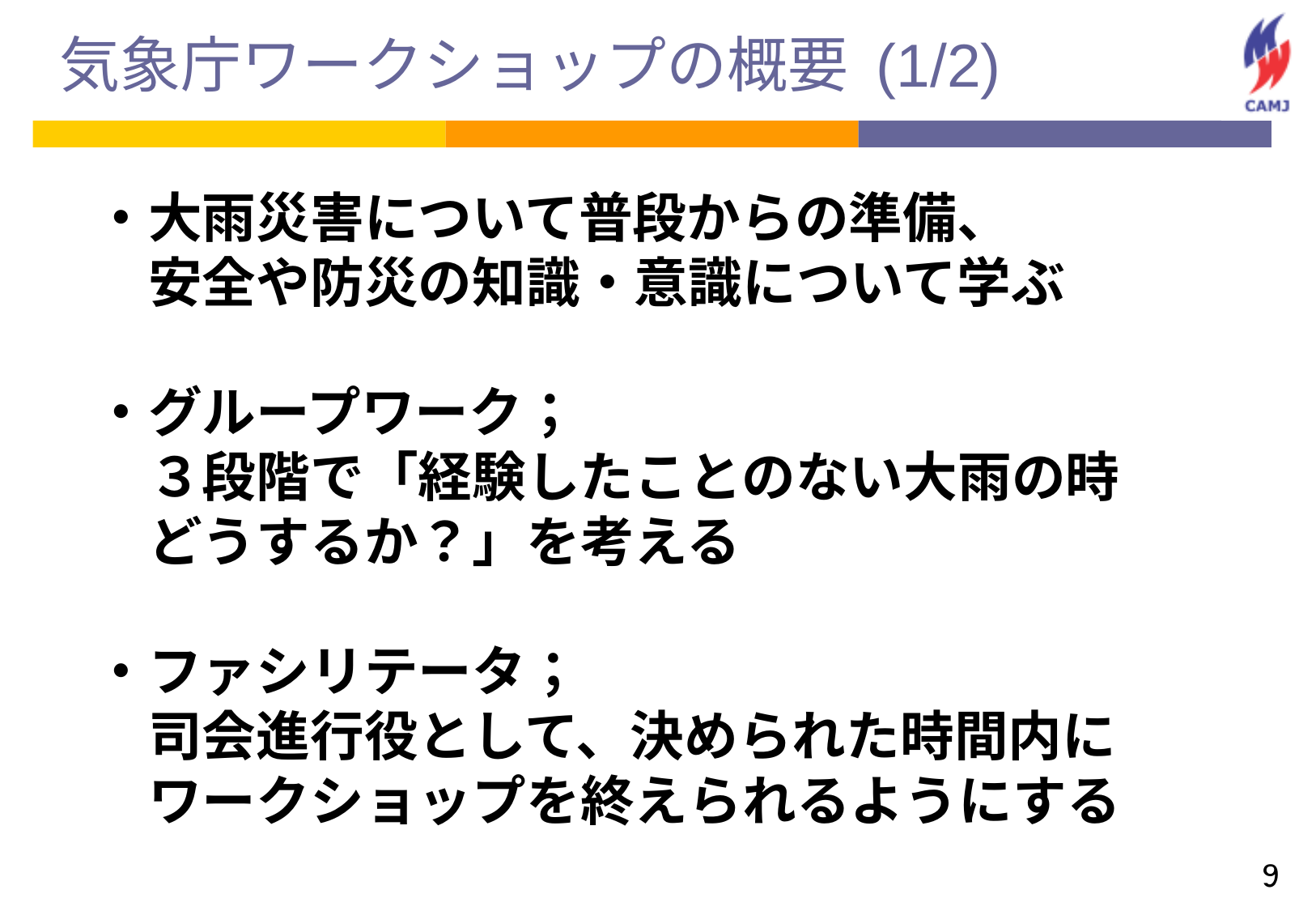

# 気象庁ワークショップの概要 (1/2)
・大雨災害について普段からの準備、
　安全や防災の知識・意識について学ぶ

・グループワーク；
　３段階で「経験したことのない大雨の時
　どうするか？」を考える

・ファシリテータ；
　司会進行役として、決められた時間内に
　ワークショップを終えられるようにする
9